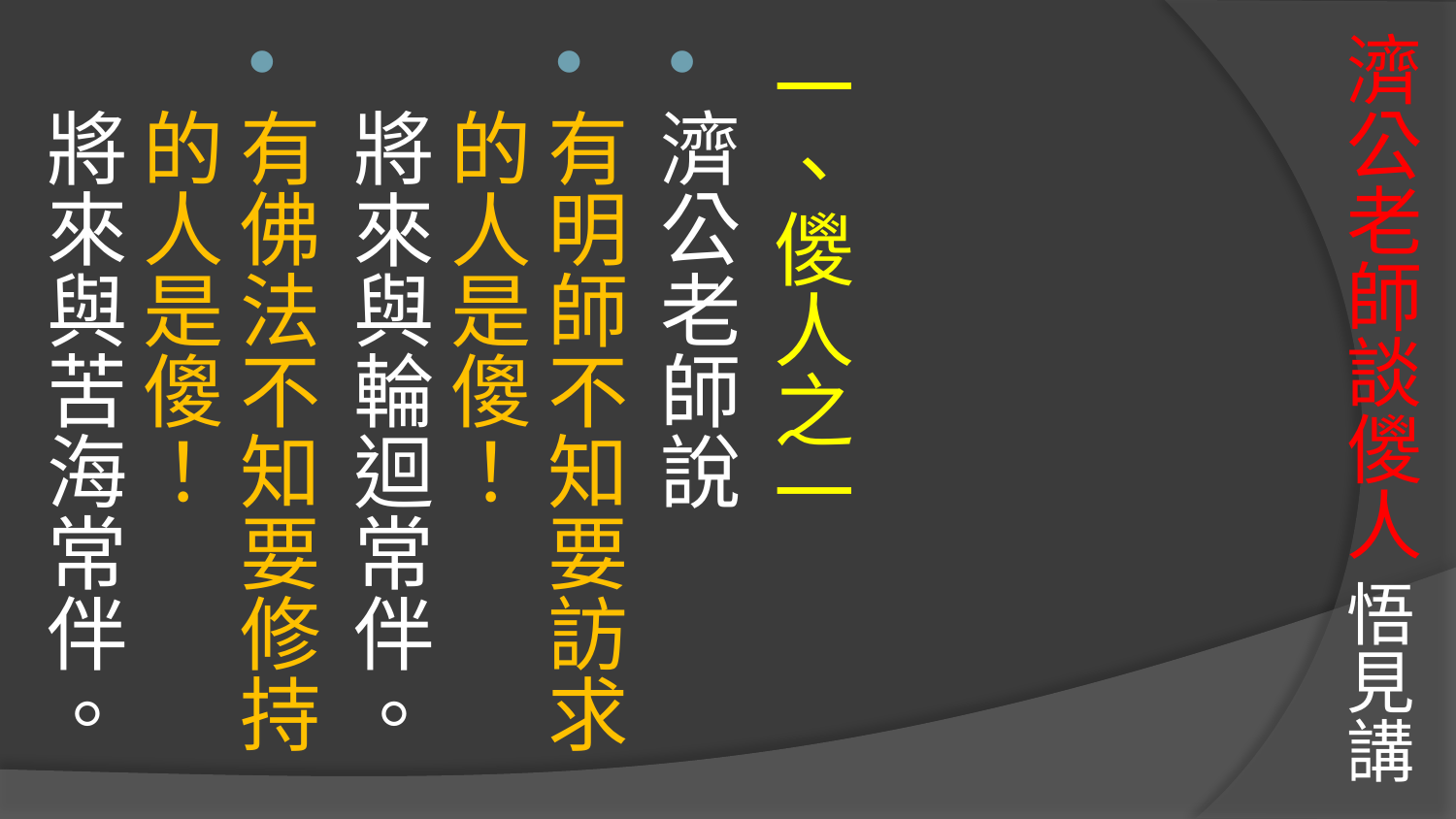

# 濟公老師談儍人 悟見講
一、儍人之一
濟公老師說
有明師不知要訪求的人是傻！
將來與輪迴常伴。
有佛法不知要修持的人是傻！
將來與苦海常伴。